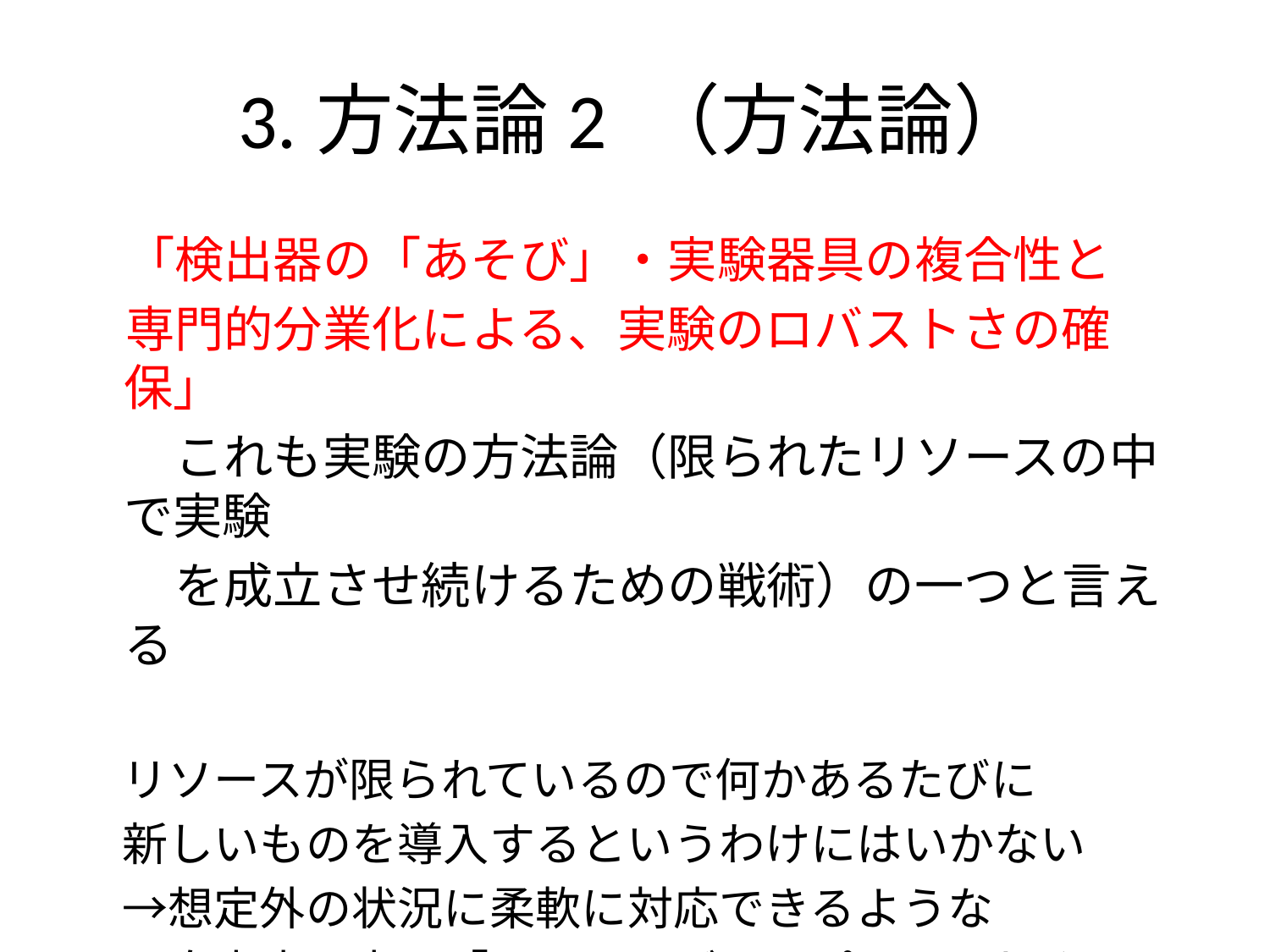

# 3.方法論2 （方法論）
　「検出器の「あそび」・実験器具の複合性と
　専門的分業化による、実験のロバストさの確保」
　　これも実験の方法論（限られたリソースの中で実験
　　を成立させ続けるための戦術）の一つと言える

　リソースが限られているので何かあるたびに
　新しいものを導入するというわけにはいかない
　→想定外の状況に柔軟に対応できるような
　　自由度の高い「もの」・グループにしておく